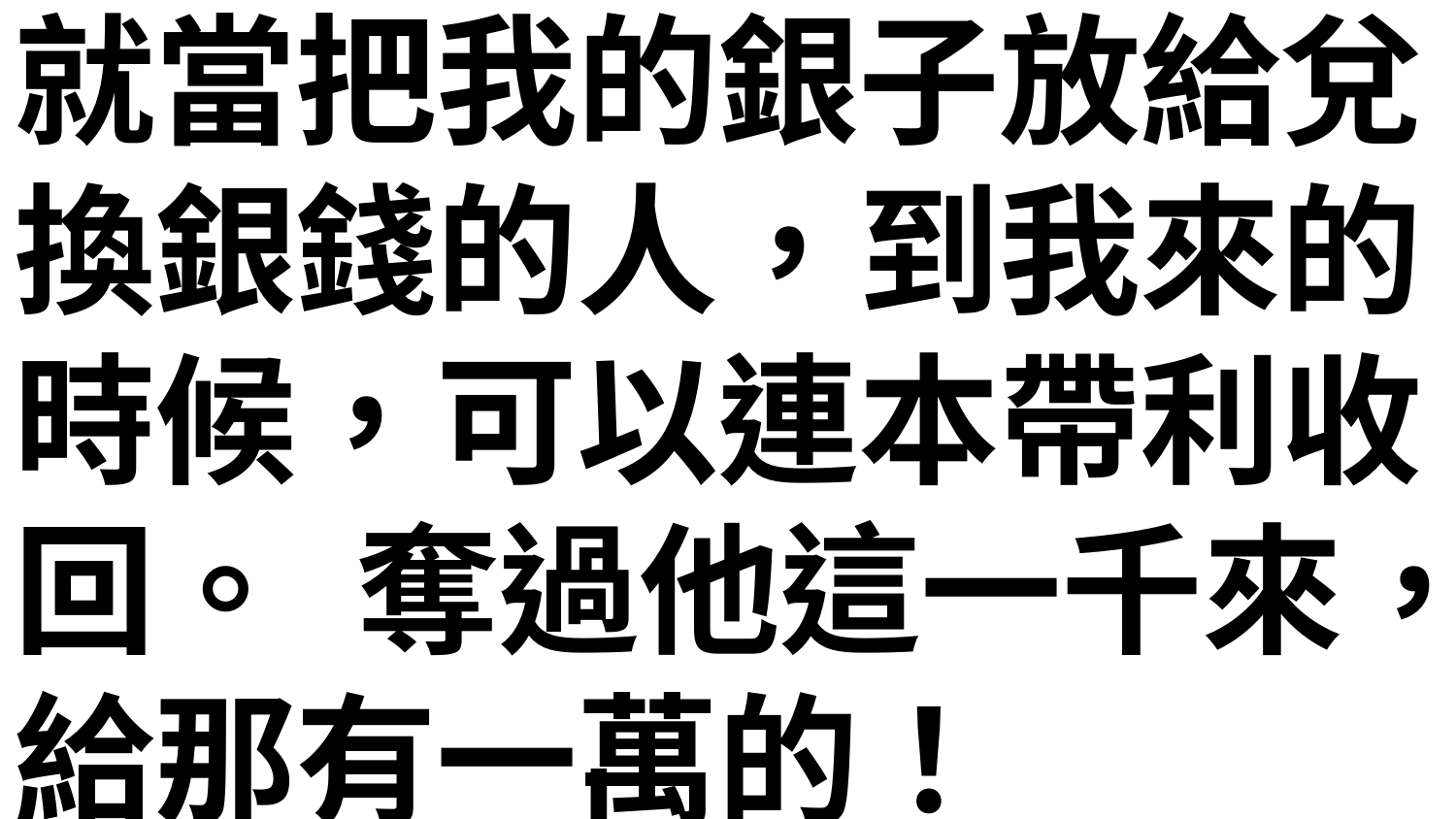

就當把我的銀子放給兌換銀錢的人，到我來的時候，可以連本帶利收回。  奪過他這一千來，給那有一萬的！